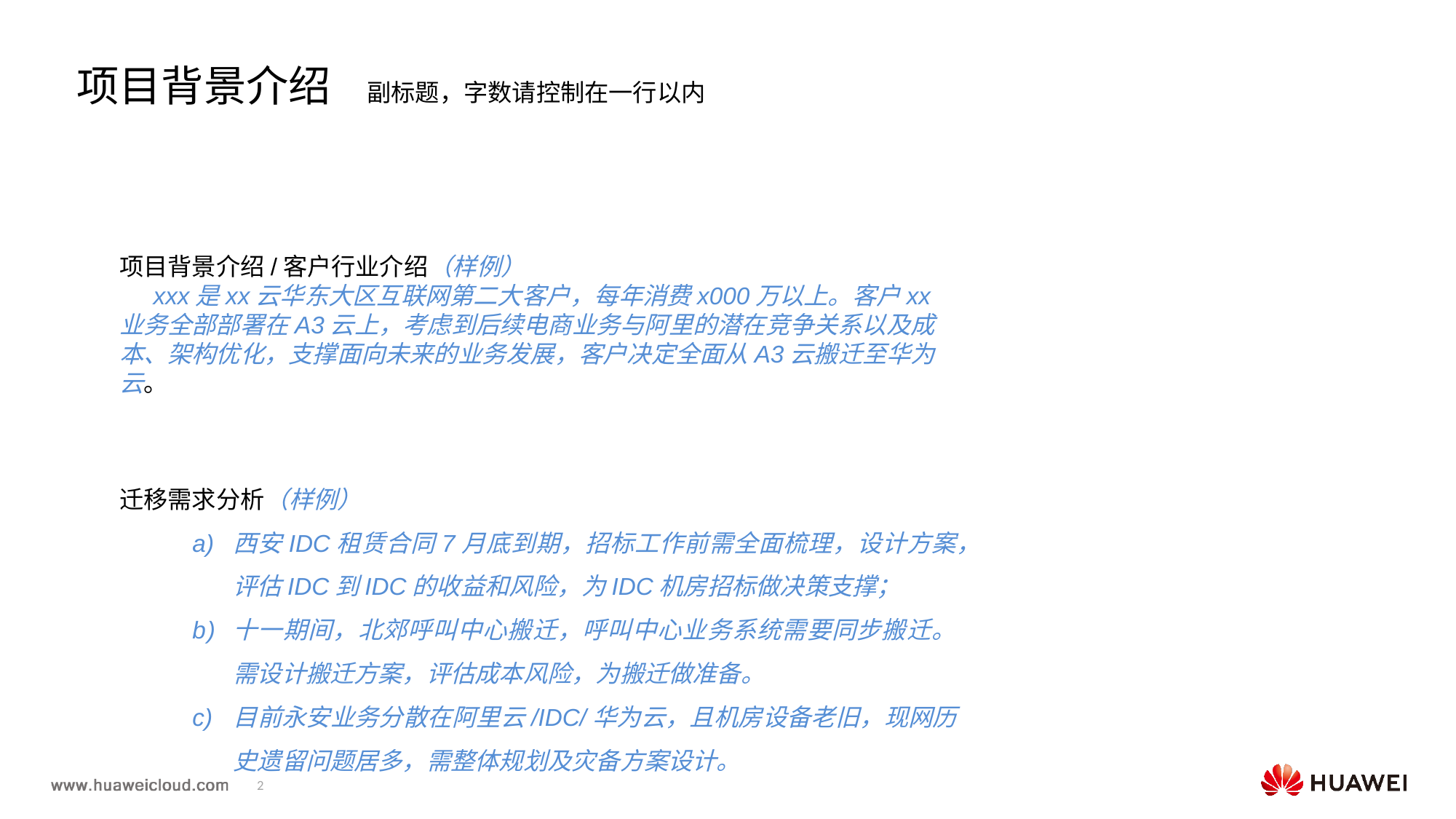

项目背景介绍
副标题，字数请控制在一行以内
项目背景介绍/客户行业介绍（样例）
     xxx是xx云华东大区互联网第二大客户，每年消费x000万以上。客户xx业务全部部署在A3云上，考虑到后续电商业务与阿里的潜在竞争关系以及成本、架构优化，支撑面向未来的业务发展，客户决定全面从A3云搬迁至华为云。

迁移需求分析（样例）
西安IDC租赁合同7月底到期，招标工作前需全面梳理，设计方案，评估IDC到IDC的收益和风险，为IDC机房招标做决策支撑；
十一期间，北郊呼叫中心搬迁，呼叫中心业务系统需要同步搬迁。需设计搬迁方案，评估成本风险，为搬迁做准备。
目前永安业务分散在阿里云/IDC/华为云，且机房设备老旧，现网历史遗留问题居多，需整体规划及灾备方案设计。